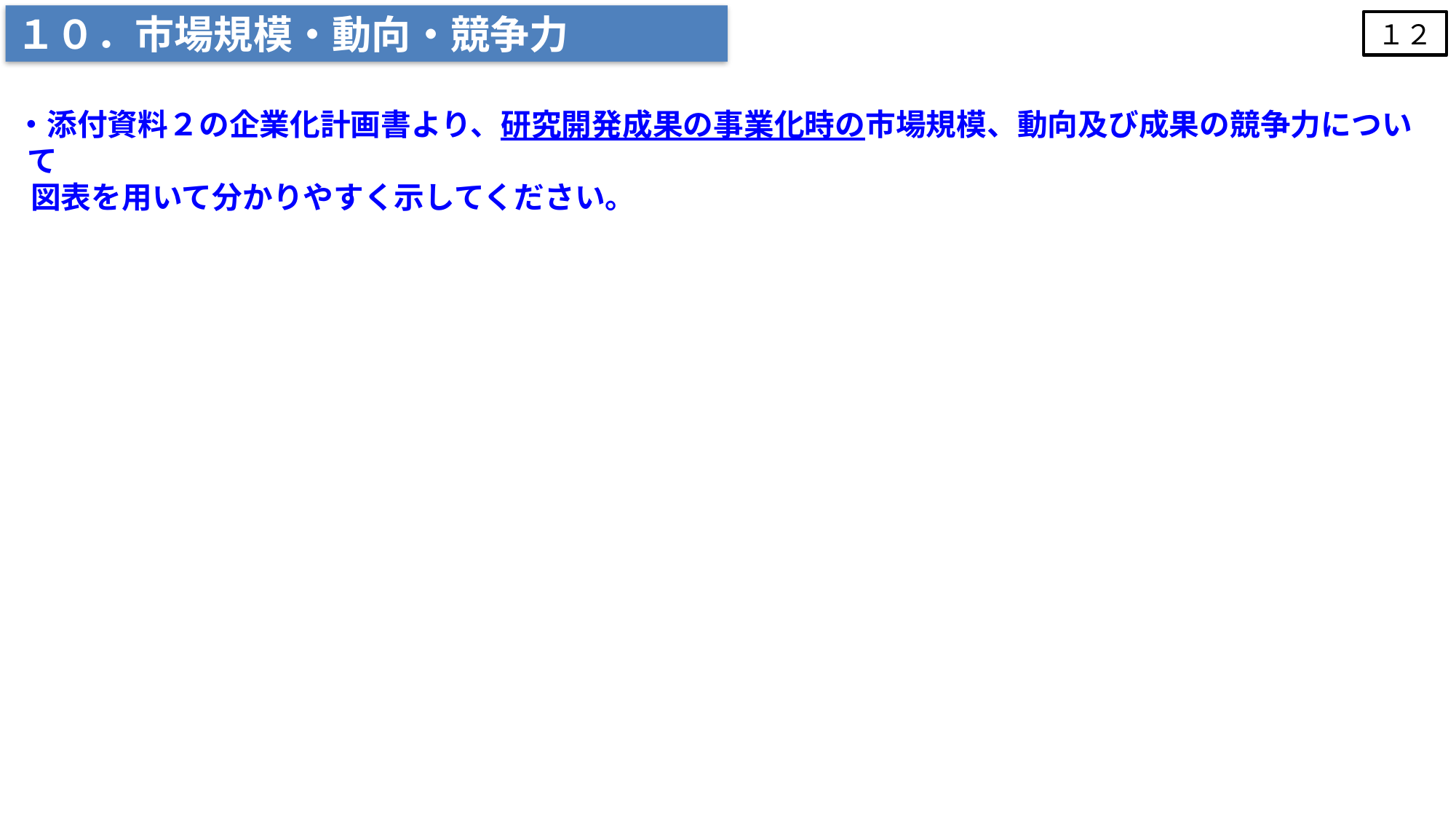

１０．市場規模・動向・競争力
１２
・添付資料２の企業化計画書より、研究開発成果の事業化時の市場規模、動向及び成果の競争力について
 図表を用いて分かりやすく示してください。